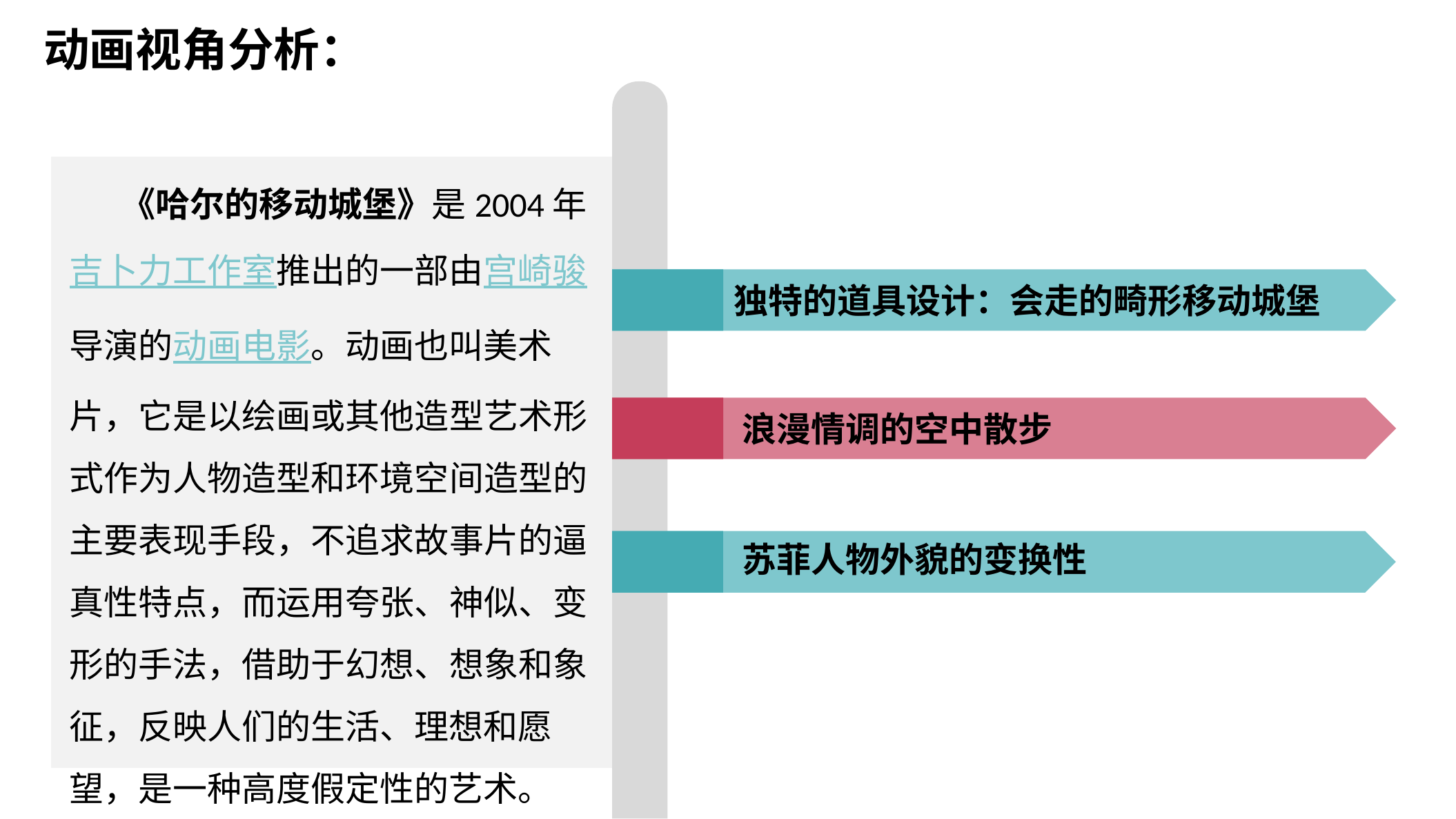

动画视角分析：

《哈尔的移动城堡》是2004年吉卜力工作室推出的一部由宫崎骏导演的动画电影。动画也叫美术片，它是以绘画或其他造型艺术形式作为人物造型和环境空间造型的主要表现手段，不追求故事片的逼真性特点，而运用夸张、神似、变形的手法，借助于幻想、想象和象征，反映人们的生活、理想和愿望，是一种高度假定性的艺术。

独特的道具设计：会走的畸形移动城堡

浪漫情调的空中散步

苏菲人物外貌的变换性